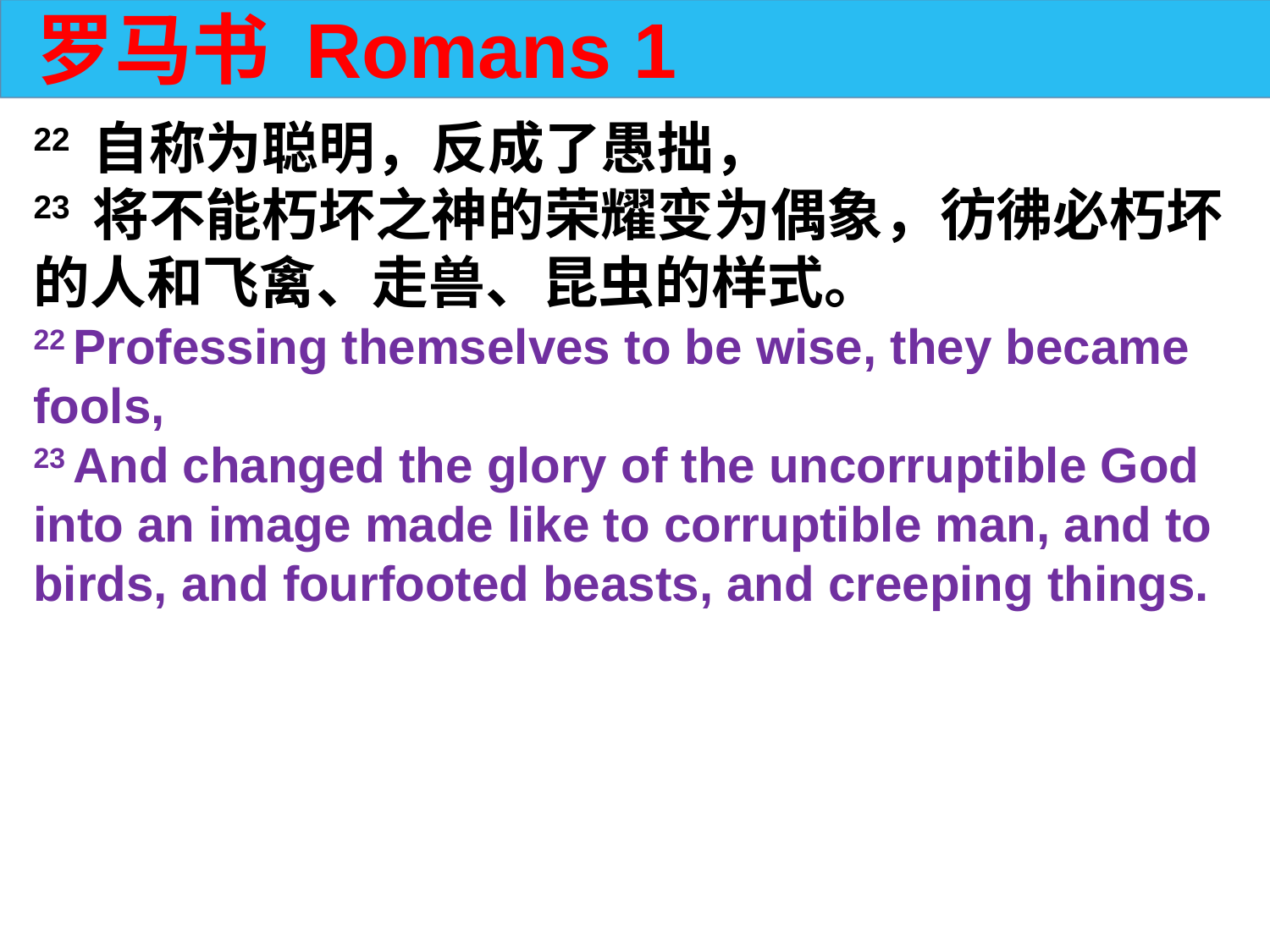

罗马书 Romans 1
22 自称为聪明，反成了愚拙，
23 将不能朽坏之神的荣耀变为偶象，彷彿必朽坏的人和飞禽、走兽、昆虫的样式。
22 Professing themselves to be wise, they became fools,
23 And changed the glory of the uncorruptible God into an image made like to corruptible man, and to birds, and fourfooted beasts, and creeping things.